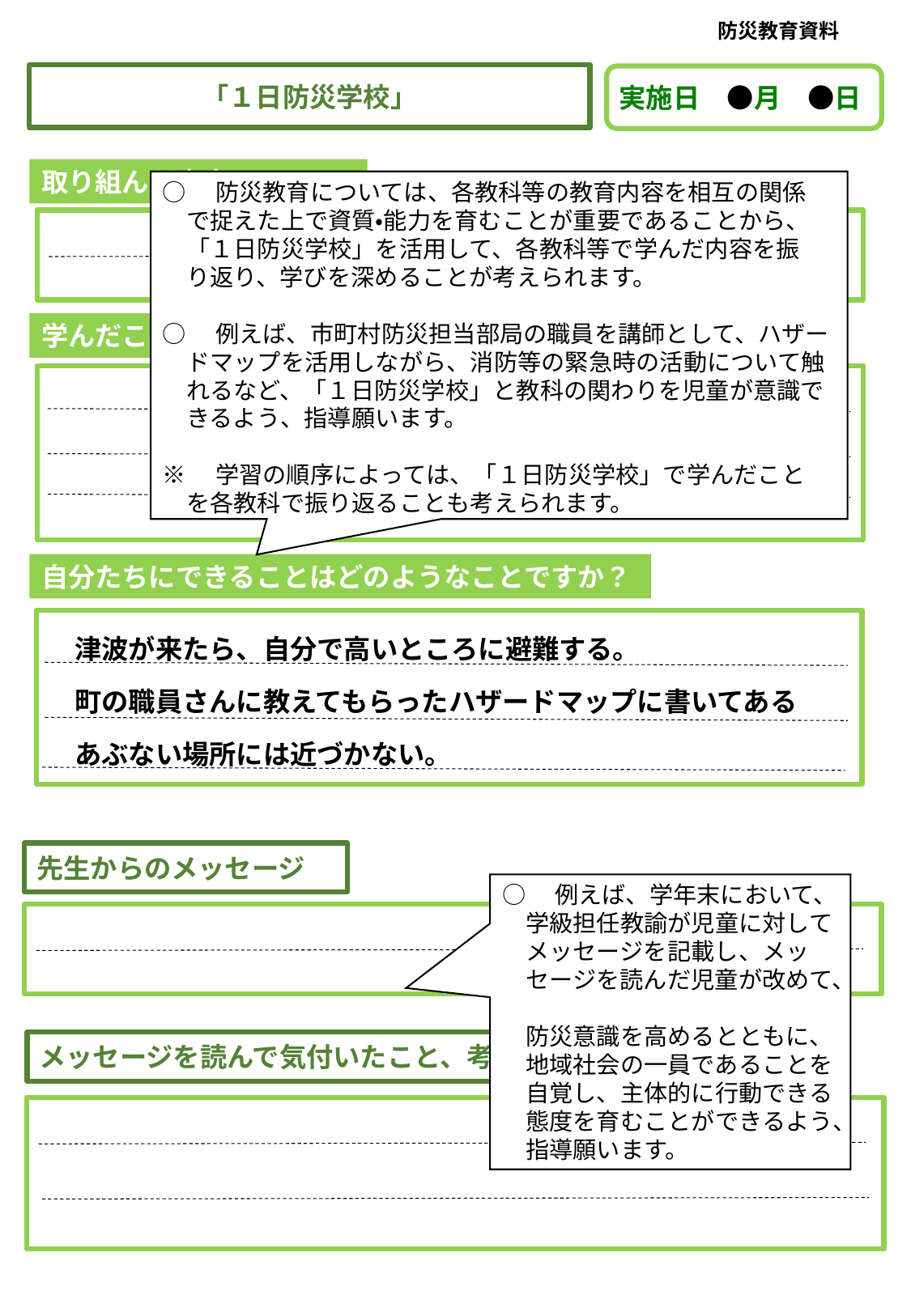

防災教育資料

「１日防災学校」
実施日　●月　●日
取り組んだ内容
○　防災教育については、各教科等の教育内容を相互の関係
　で捉えた上で資質・能力を育むことが重要であることから、
　「１日防災学校」を活用して、各教科等で学んだ内容を振
　り返り、学びを深めることが考えられます。

○　例えば、市町村防災担当部局の職員を講師として、ハザー
　ドマップを活用しながら、消防等の緊急時の活動について触
　れるなど、「１日防災学校」と教科の関わりを児童が意識で
　きるよう、指導願います。

※　学習の順序によっては、「１日防災学校」で学んだこと
　を各教科で振り返ることも考えられます。

学んだことをかきましょう

自分たちにできることはどのようなことですか？
　津波が来たら、自分で高いところに避難する。
　町の職員さんに教えてもらったハザードマップに書いてある
　あぶない場所には近づかない。
先生からのメッセージ
○　例えば、学年末において、
　学級担任教諭が児童に対して
　メッセージを記載し、メッ
　セージを読んだ児童が改めて、
　防災意識を高めるとともに、
　地域社会の一員であることを
　自覚し、主体的に行動できる
　態度を育むことができるよう、
　指導願います。

メッセージを読んで気付いたこと、考えたこと